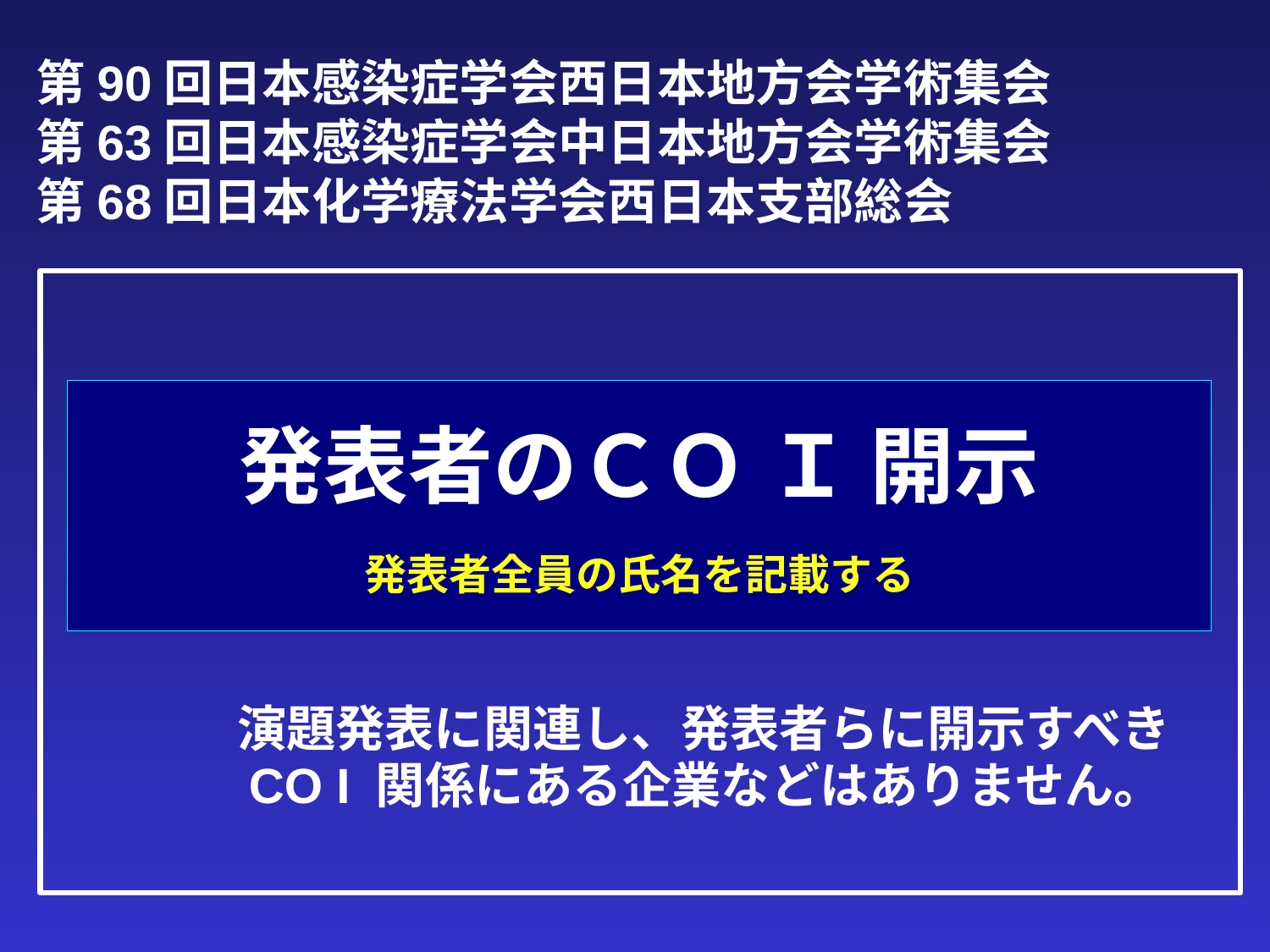

第90回日本感染症学会西日本地方会学術集会
第63回日本感染症学会中日本地方会学術集会
第68回日本化学療法学会西日本支部総会

# 発表者のＣＯ Ｉ 開示 　 発表者全員の氏名を記載する

　　　演題発表に関連し、発表者らに開示すべき
　　　CO I 関係にある企業などはありません。